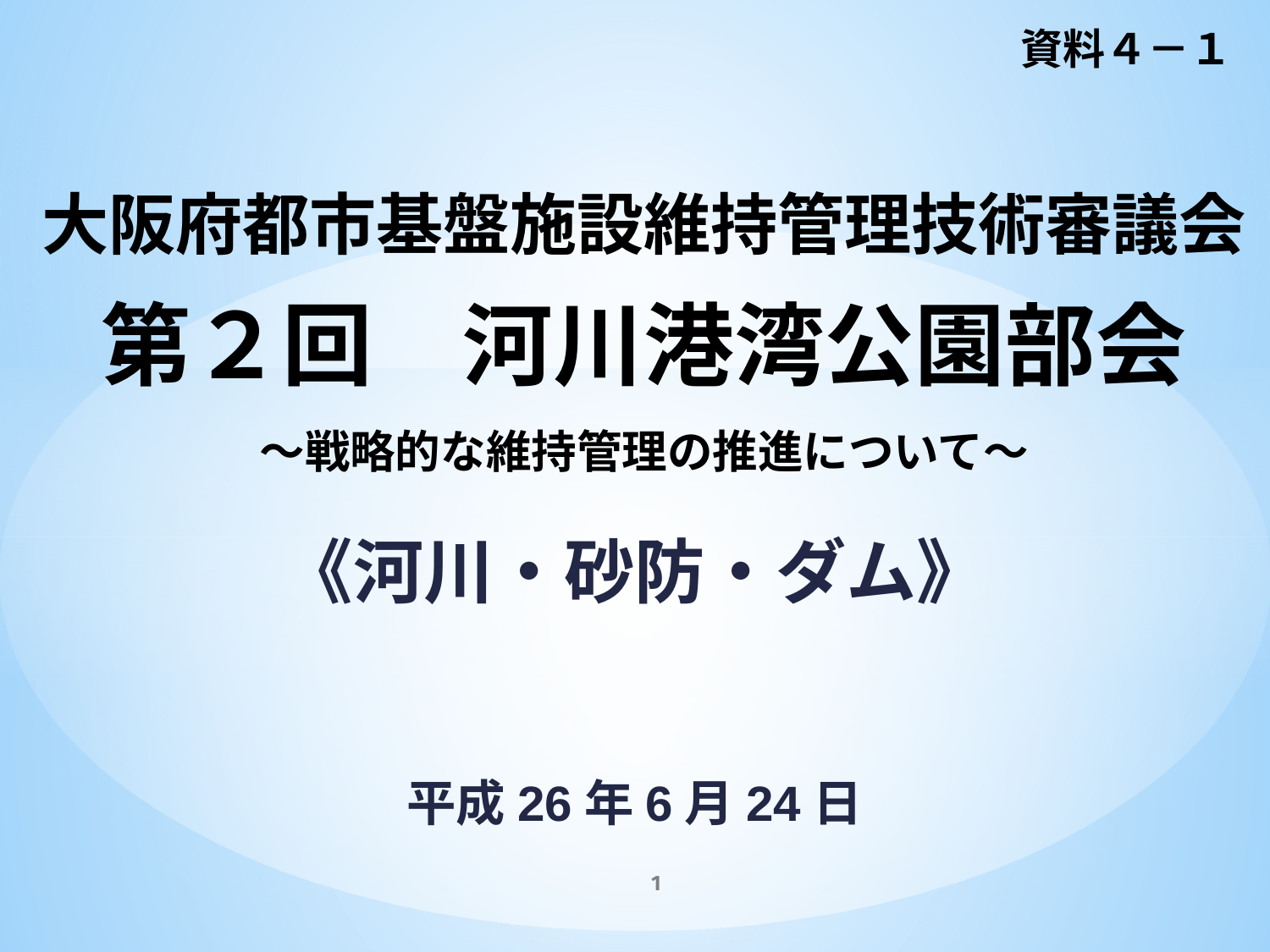

資料４－１
# 大阪府都市基盤施設維持管理技術審議会 第２回　河川港湾公園部会 ～戦略的な維持管理の推進について～
《河川・砂防・ダム》
平成26年6月24日
1